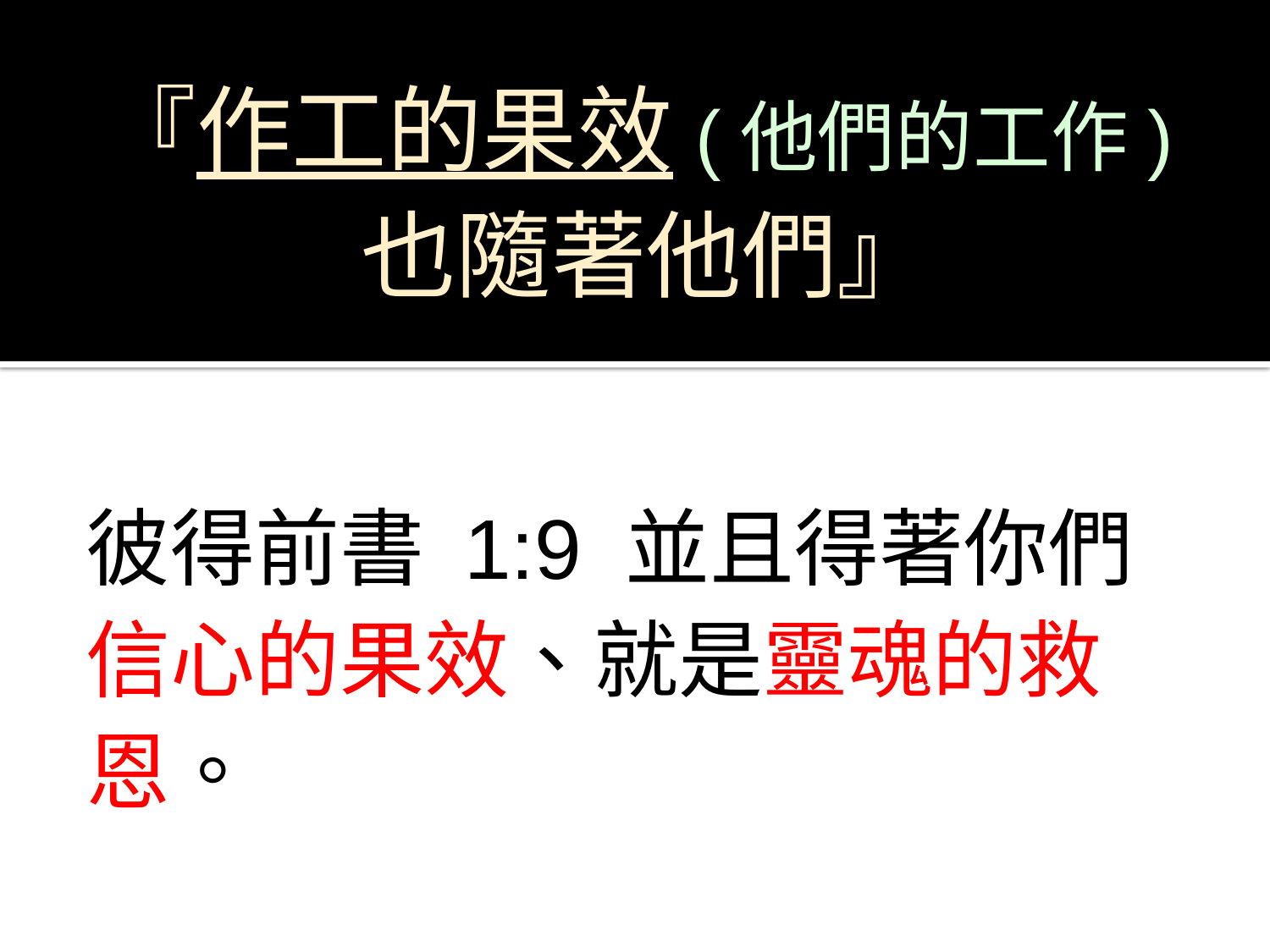

# 『作工的果效(他們的工作)也隨著他們』
彼得前書 1:9 並且得著你們信心的果效、就是靈魂的救恩。